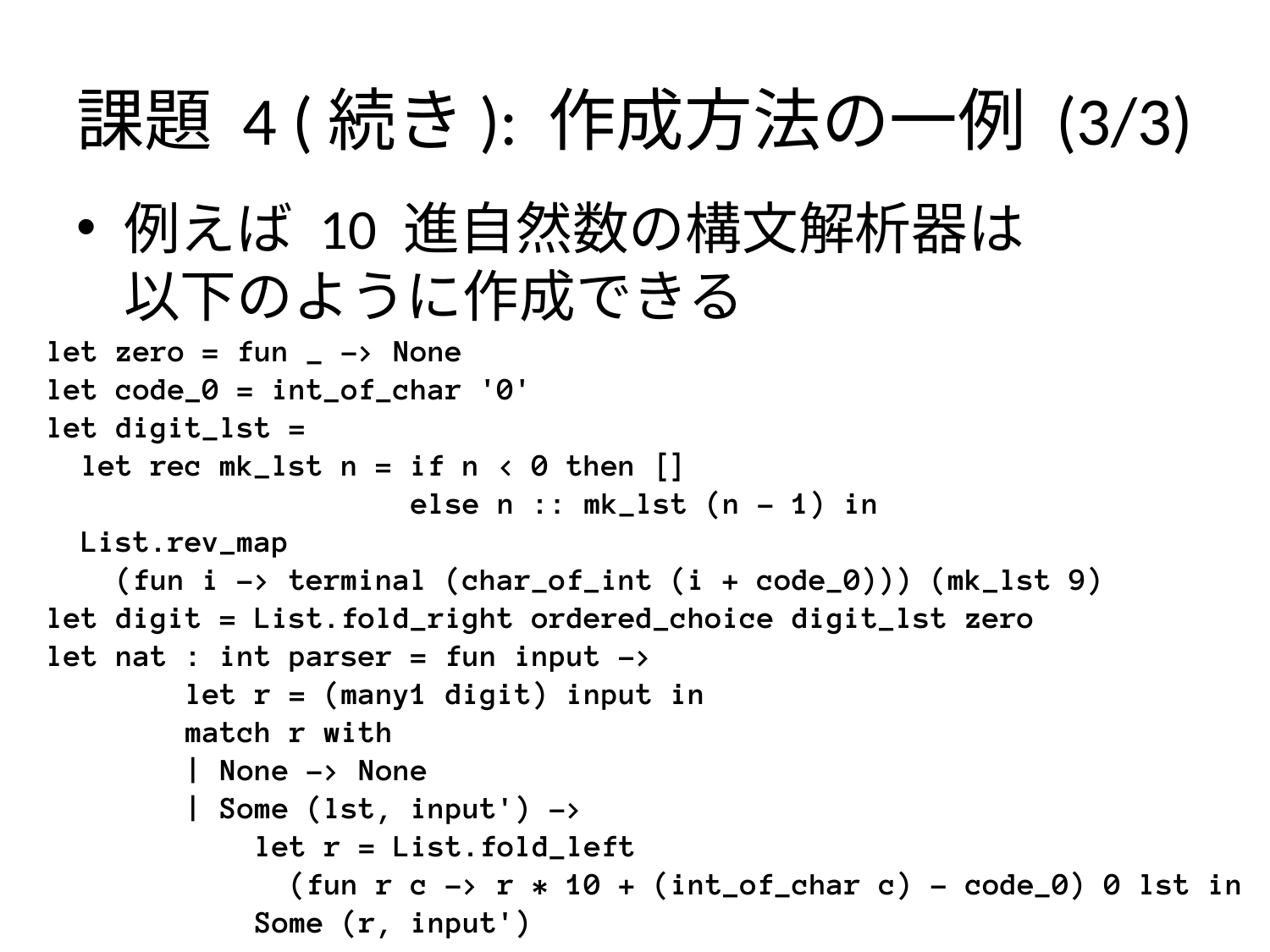

# 課題 4 (続き): 作成方法の一例 (3/3)
例えば 10 進自然数の構文解析器は
以下のように作成できる

let zero = fun _ -> None
let code_0 = int_of_char '0'
let digit_lst =
  let rec mk_lst n = if n < 0 then []
                     else n :: mk_lst (n - 1) in
  List.rev_map
    (fun i -> terminal (char_of_int (i + code_0))) (mk_lst 9)
let digit = List.fold_right ordered_choice digit_lst zero
let nat : int parser = fun input ->
        let r = (many1 digit) input in
        match r with
        | None -> None
        | Some (lst, input') ->
            let r = List.fold_left
              (fun r c -> r * 10 + (int_of_char c) - code_0) 0 lst in
            Some (r, input')